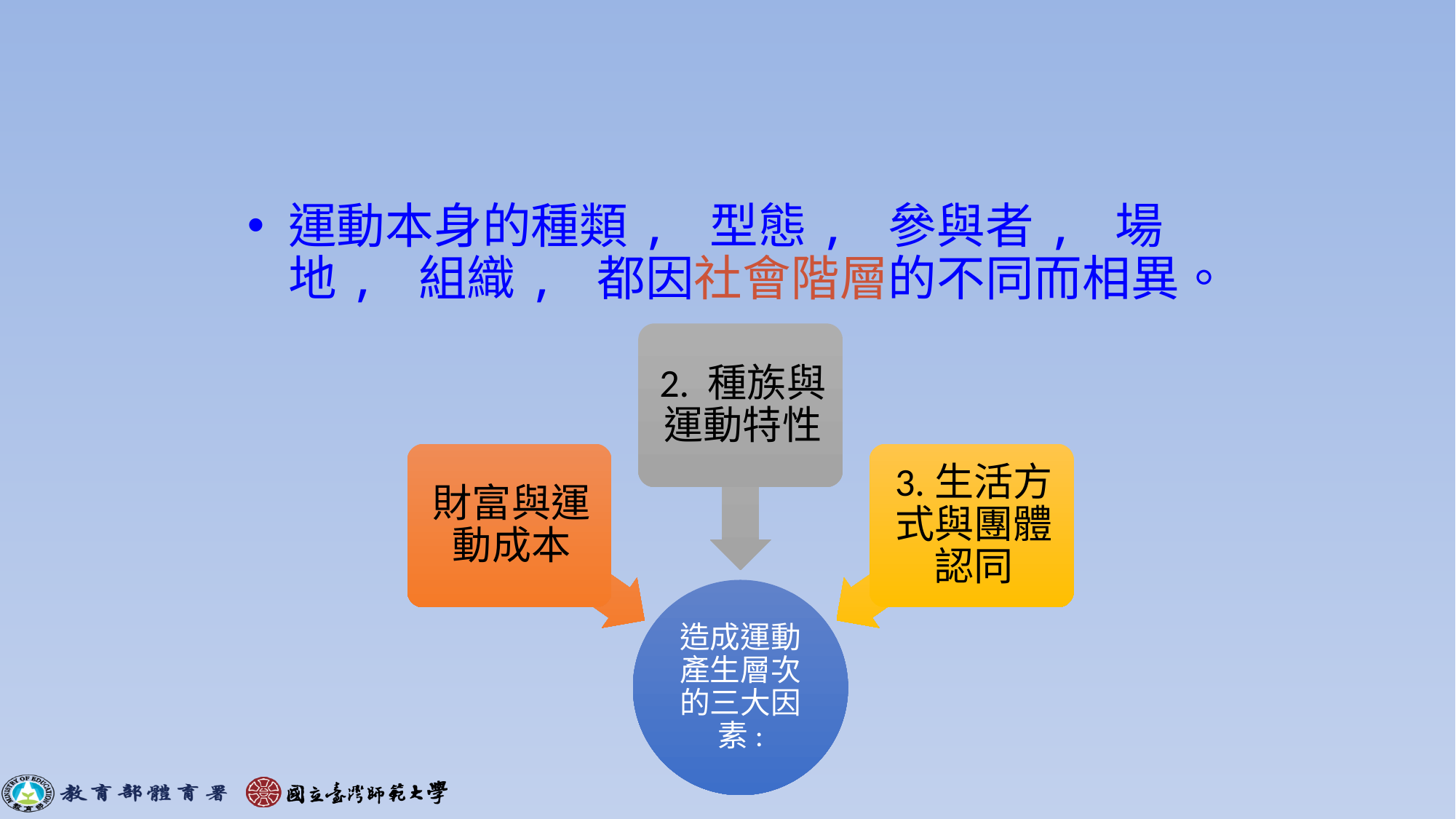

#

運動本身的種類, 型態, 參與者, 場地, 組織, 都因社會階層的不同而相異。

造成運動產生層次的三大因素:
財富與運動成本
2. 種族與運動特性
3.生活方式與團體認同